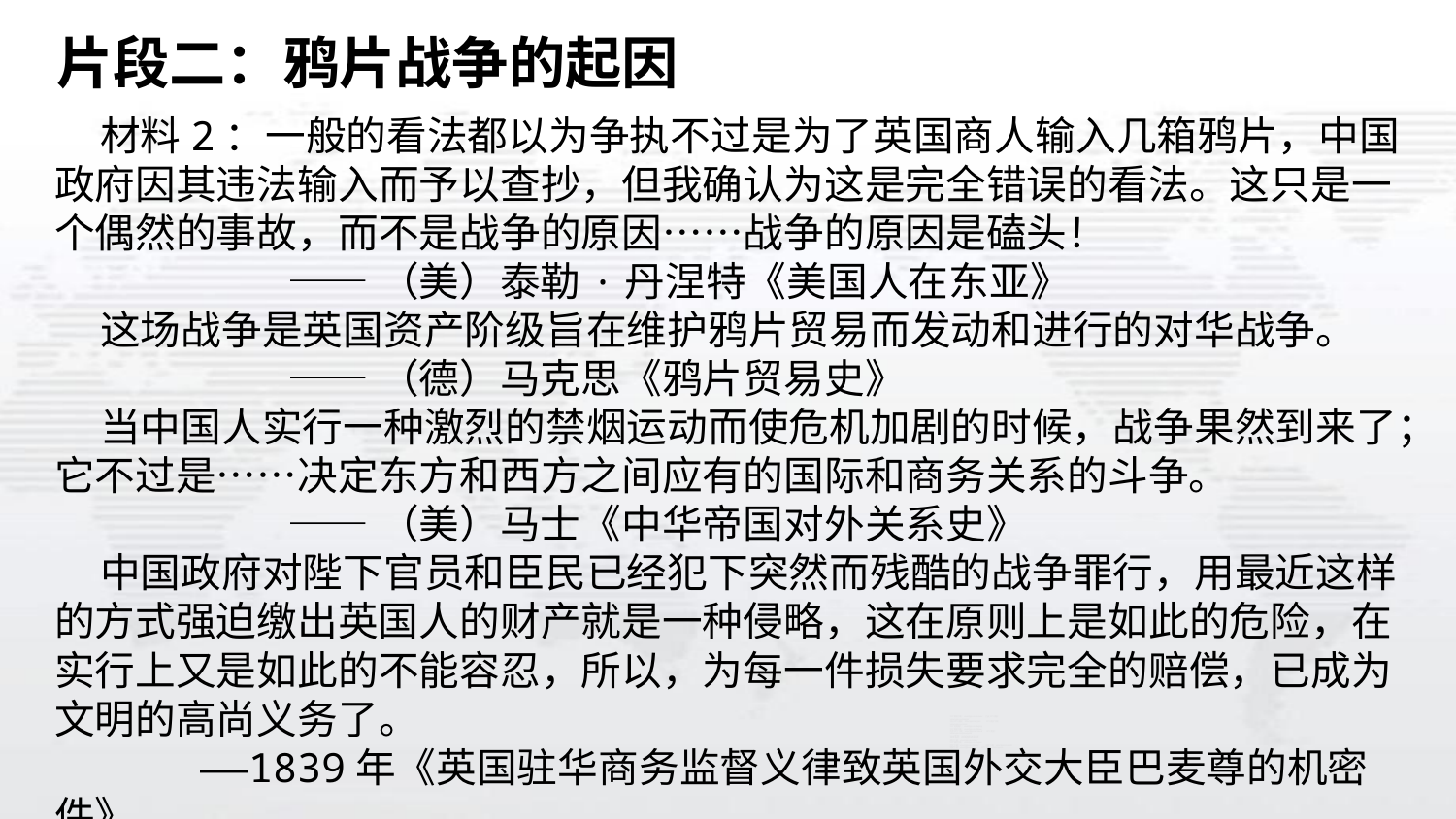

片段二：鸦片战争的起因
    材料2：一般的看法都以为争执不过是为了英国商人输入几箱鸦片，中国政府因其违法输入而予以查抄，但我确认为这是完全错误的看法。这只是一个偶然的事故，而不是战争的原因……战争的原因是磕头！
                          ——（美）泰勒·丹涅特《美国人在东亚》
    这场战争是英国资产阶级旨在维护鸦片贸易而发动和进行的对华战争。
                          ——（德）马克思《鸦片贸易史》
    当中国人实行一种激烈的禁烟运动而使危机加剧的时候，战争果然到来了；它不过是……决定东方和西方之间应有的国际和商务关系的斗争。
                          ——（美）马士《中华帝国对外关系史》
    中国政府对陛下官员和臣民已经犯下突然而残酷的战争罪行，用最近这样的方式强迫缴出英国人的财产就是一种侵略，这在原则上是如此的危险，在实行上又是如此的不能容忍，所以，为每一件损失要求完全的赔偿，已成为文明的高尚义务了。
      ——1839年《英国驻华商务监督义律致英国外交大臣巴麦尊的机密件》